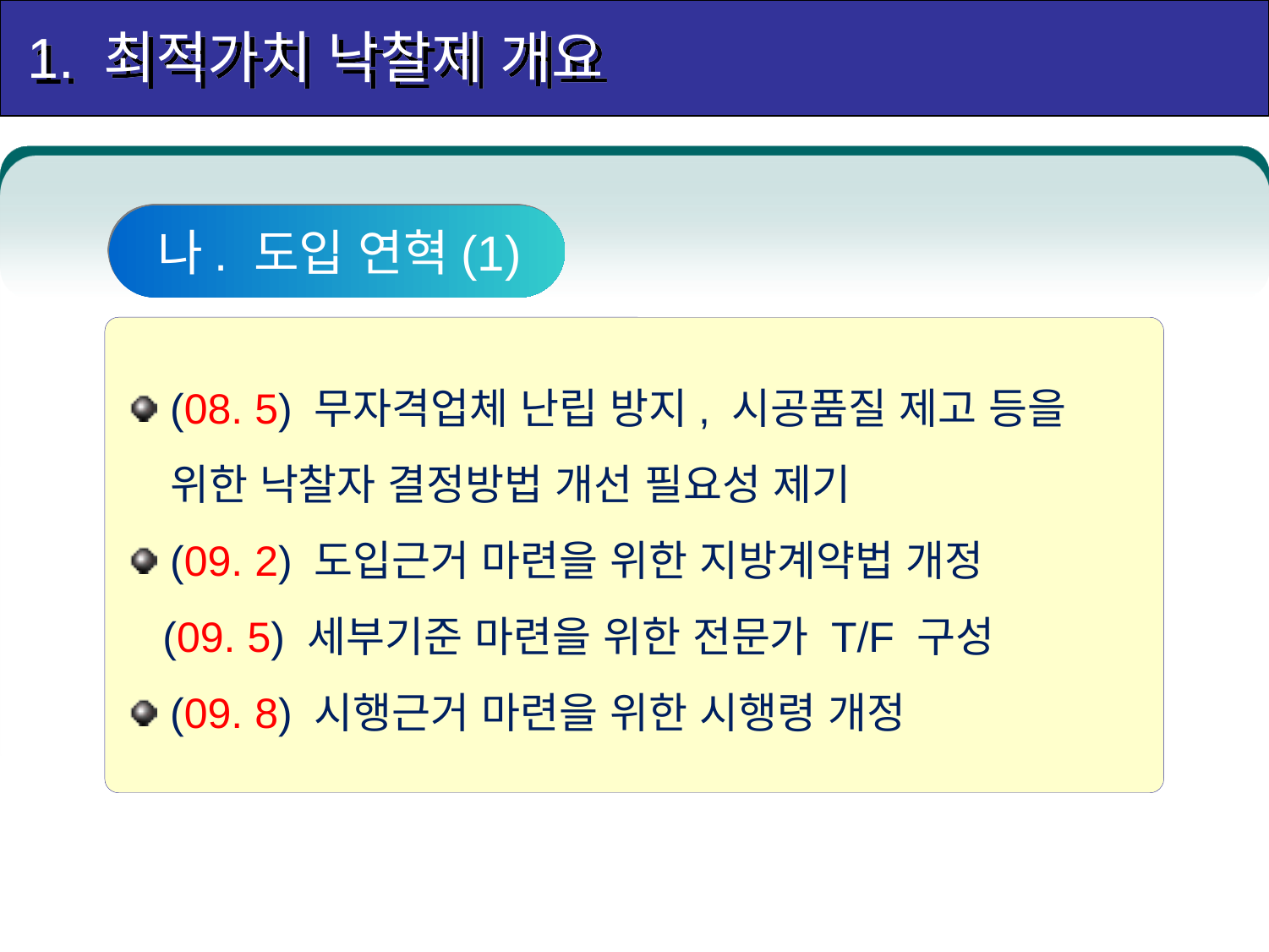

1. 최적가치 낙찰제 개요
나. 도입 연혁(1)

(08. 5) 무자격업체 난립 방지, 시공품질 제고 등을 위한 낙찰자 결정방법 개선 필요성 제기
(09. 2) 도입근거 마련을 위한 지방계약법 개정
   (09. 5) 세부기준 마련을 위한 전문가 T/F 구성
(09. 8) 시행근거 마련을 위한 시행령 개정